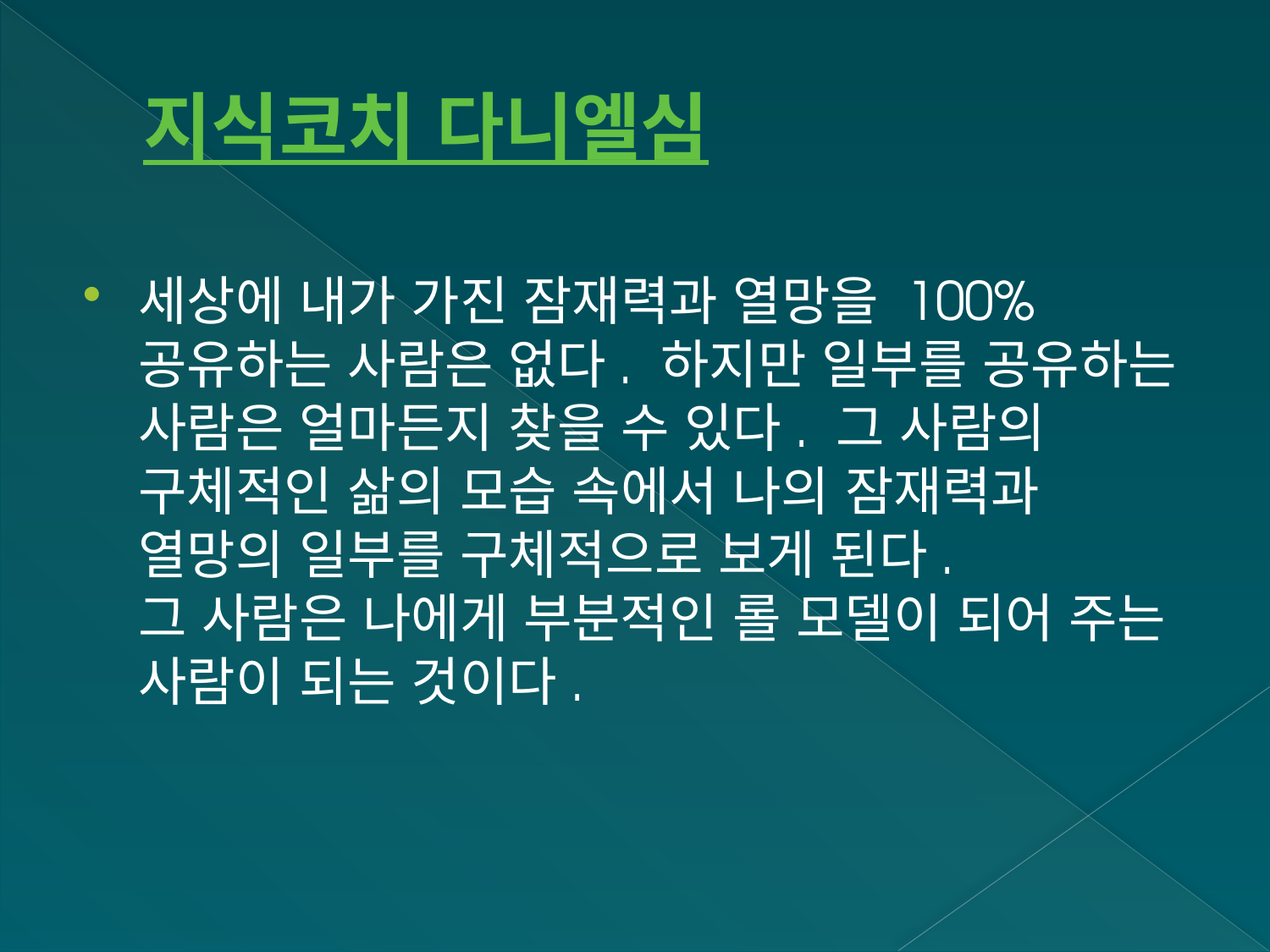

# 지식코치 다니엘심
세상에 내가 가진 잠재력과 열망을 100% 공유하는 사람은 없다. 하지만 일부를 공유하는 사람은 얼마든지 찾을 수 있다. 그 사람의 구체적인 삶의 모습 속에서 나의 잠재력과 열망의 일부를 구체적으로 보게 된다.
그 사람은 나에게 부분적인 롤 모델이 되어 주는 사람이 되는 것이다.